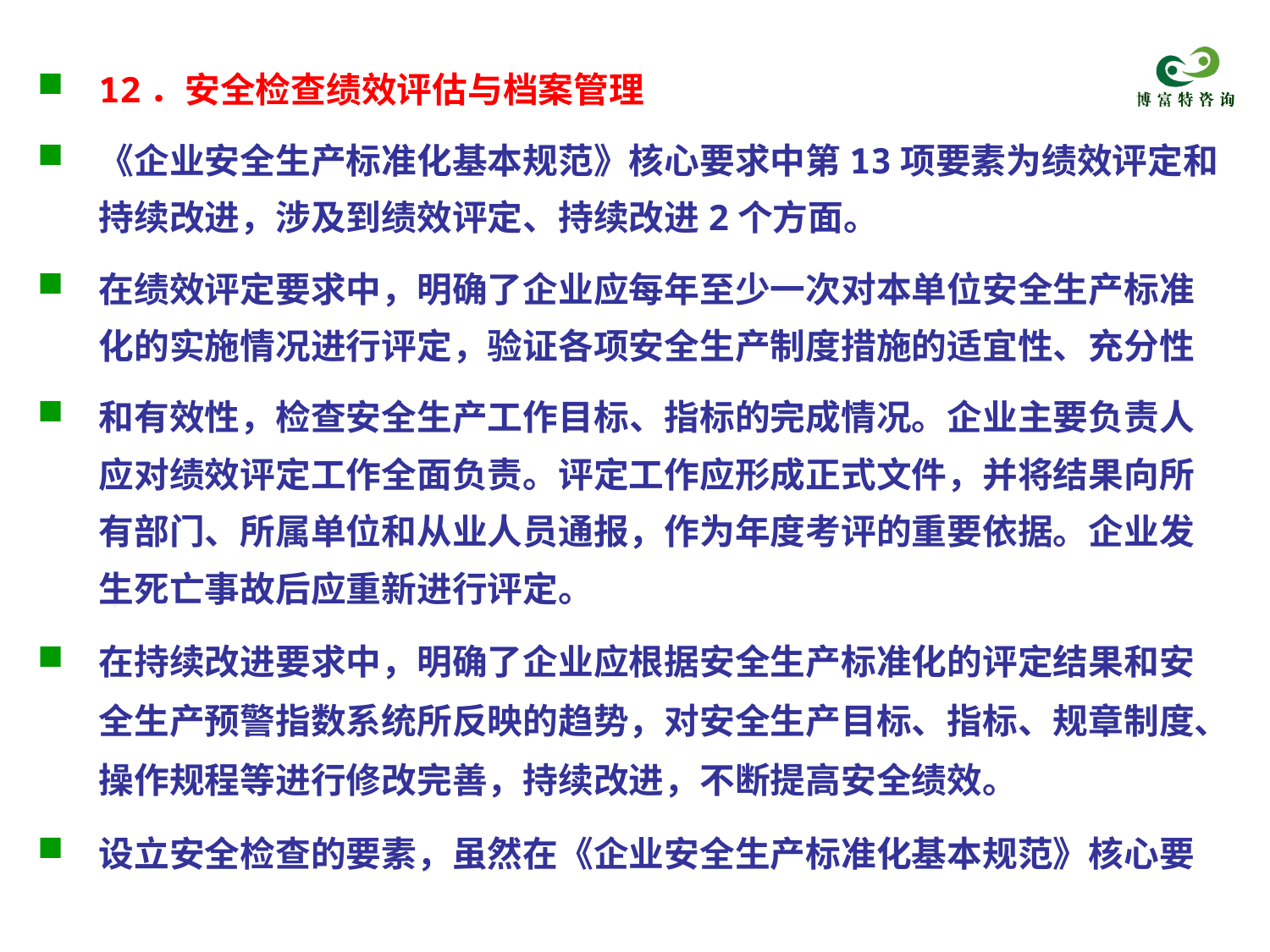

12．安全检查绩效评估与档案管理
《企业安全生产标准化基本规范》核心要求中第13项要素为绩效评定和持续改进，涉及到绩效评定、持续改进2个方面。
在绩效评定要求中，明确了企业应每年至少一次对本单位安全生产标准化的实施情况进行评定，验证各项安全生产制度措施的适宜性、充分性
和有效性，检查安全生产工作目标、指标的完成情况。企业主要负责人应对绩效评定工作全面负责。评定工作应形成正式文件，并将结果向所有部门、所属单位和从业人员通报，作为年度考评的重要依据。企业发生死亡事故后应重新进行评定。
在持续改进要求中，明确了企业应根据安全生产标准化的评定结果和安全生产预警指数系统所反映的趋势，对安全生产目标、指标、规章制度、操作规程等进行修改完善，持续改进，不断提高安全绩效。
设立安全检查的要素，虽然在《企业安全生产标准化基本规范》核心要